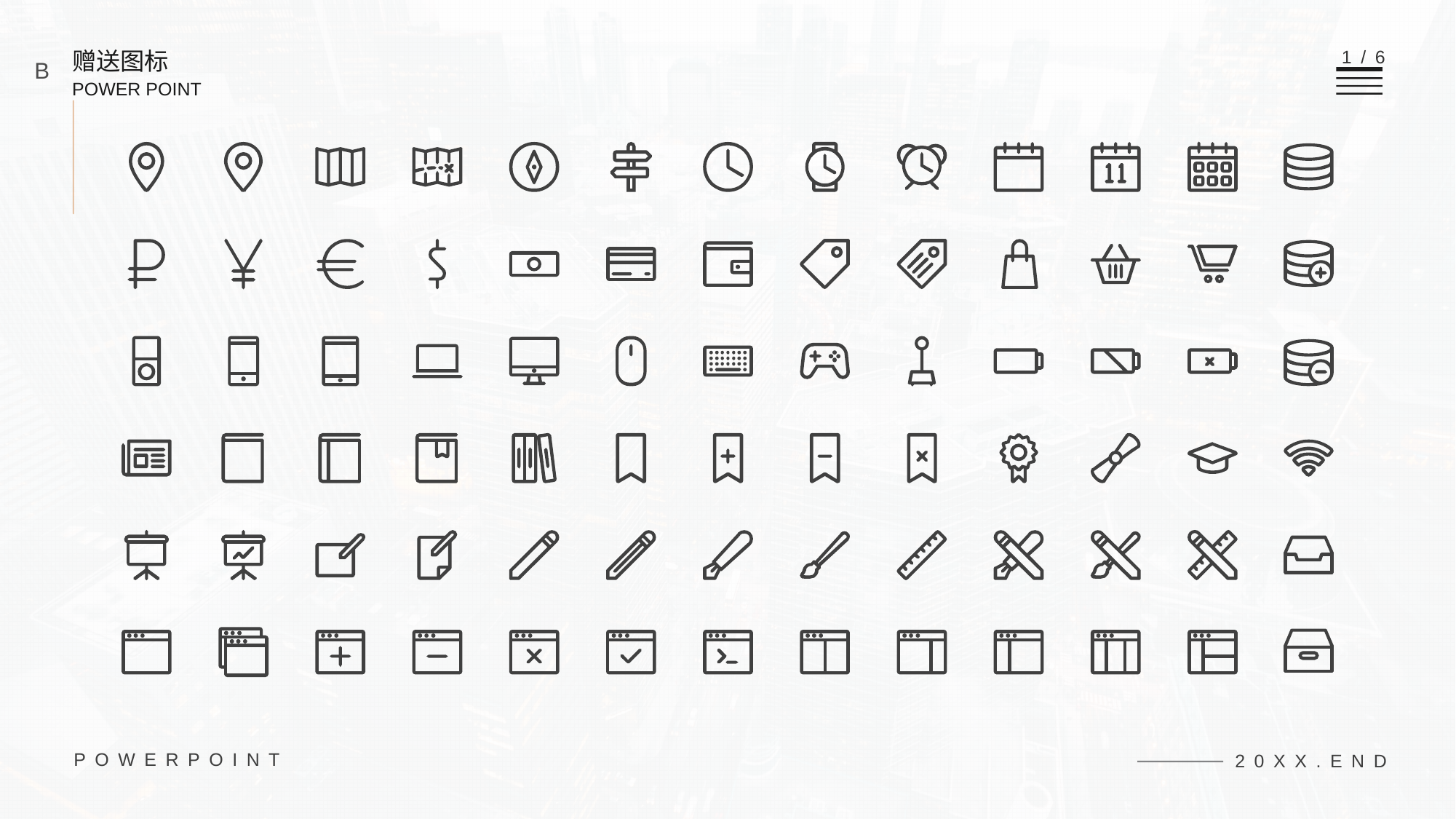

1/6
赠送图标
POWER POINT
B

POWERPOINT
20XX.END